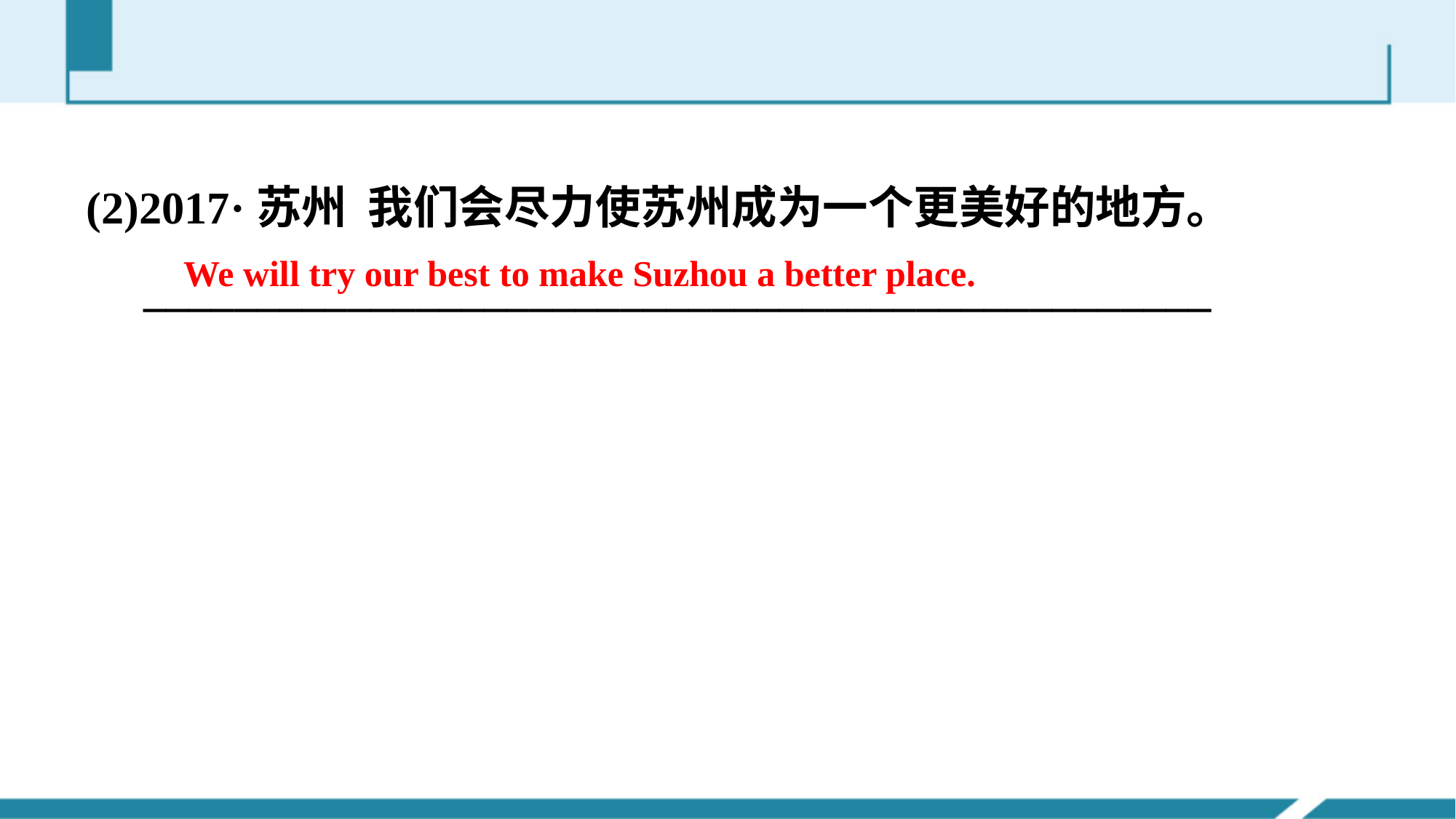

(2)2017·苏州  我们会尽力使苏州成为一个更美好的地方。
     _______________________________________________
We will try our best to make Suzhou a better place.